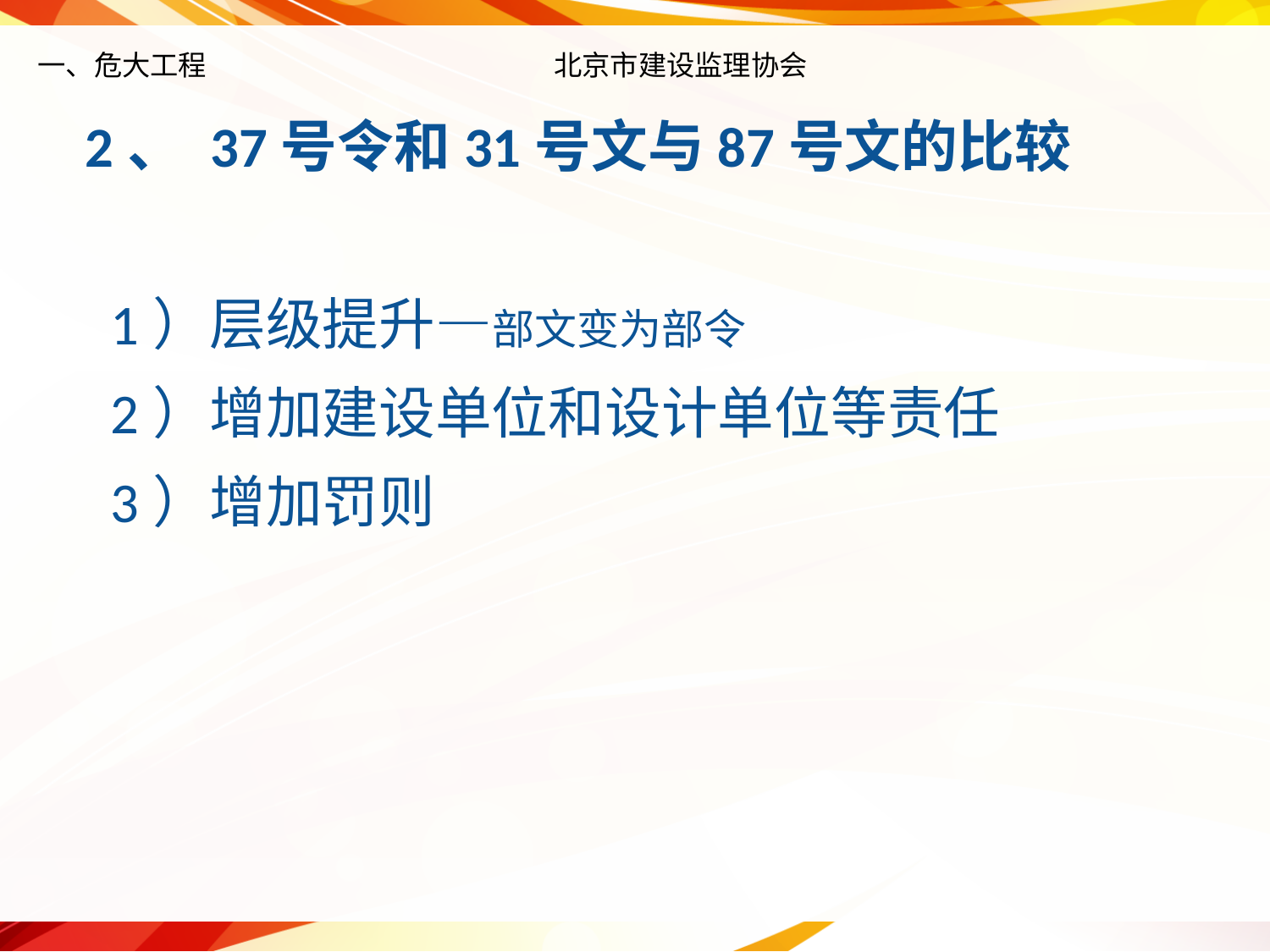

# 一、危大工程                                                       北京市建设监理协会
  2、 37号令和31号文与87号文的比较

    1）层级提升—部文变为部令
    2）增加建设单位和设计单位等责任
    3）增加罚则